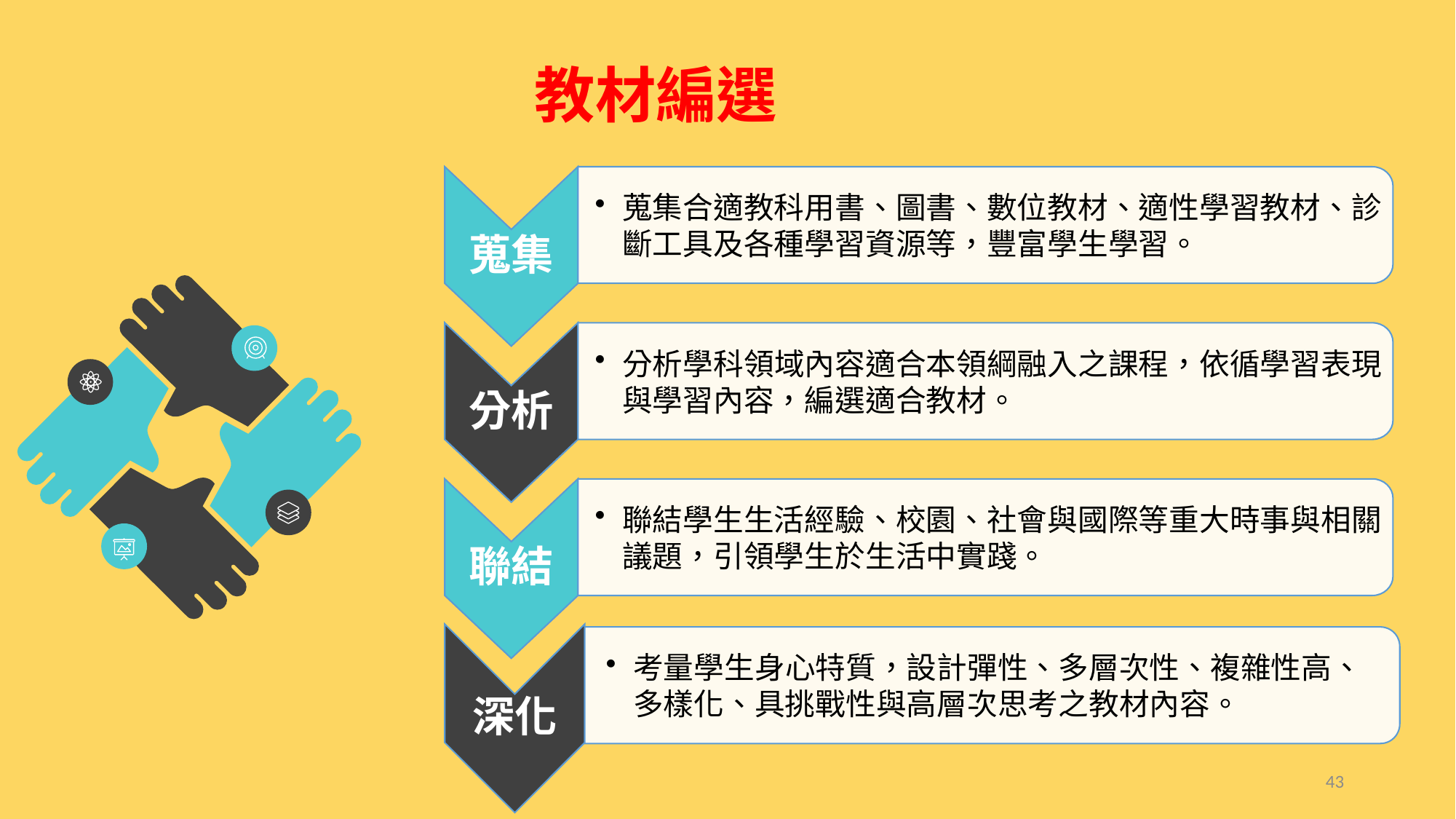

教材編選
蒐集
蒐集合適教科用書、圖書、數位教材、適性學習教材、診斷工具及各種學習資源等，豐富學生學習。
分析
分析學科領域內容適合本領綱融入之課程，依循學習表現與學習內容，編選適合教材。
聯結
聯結學生生活經驗、校園、社會與國際等重大時事與相關議題，引領學生於生活中實踐。

深化

考量學生身心特質，設計彈性、多層次性、複雜性高、多樣化、具挑戰性與高層次思考之教材內容。

43